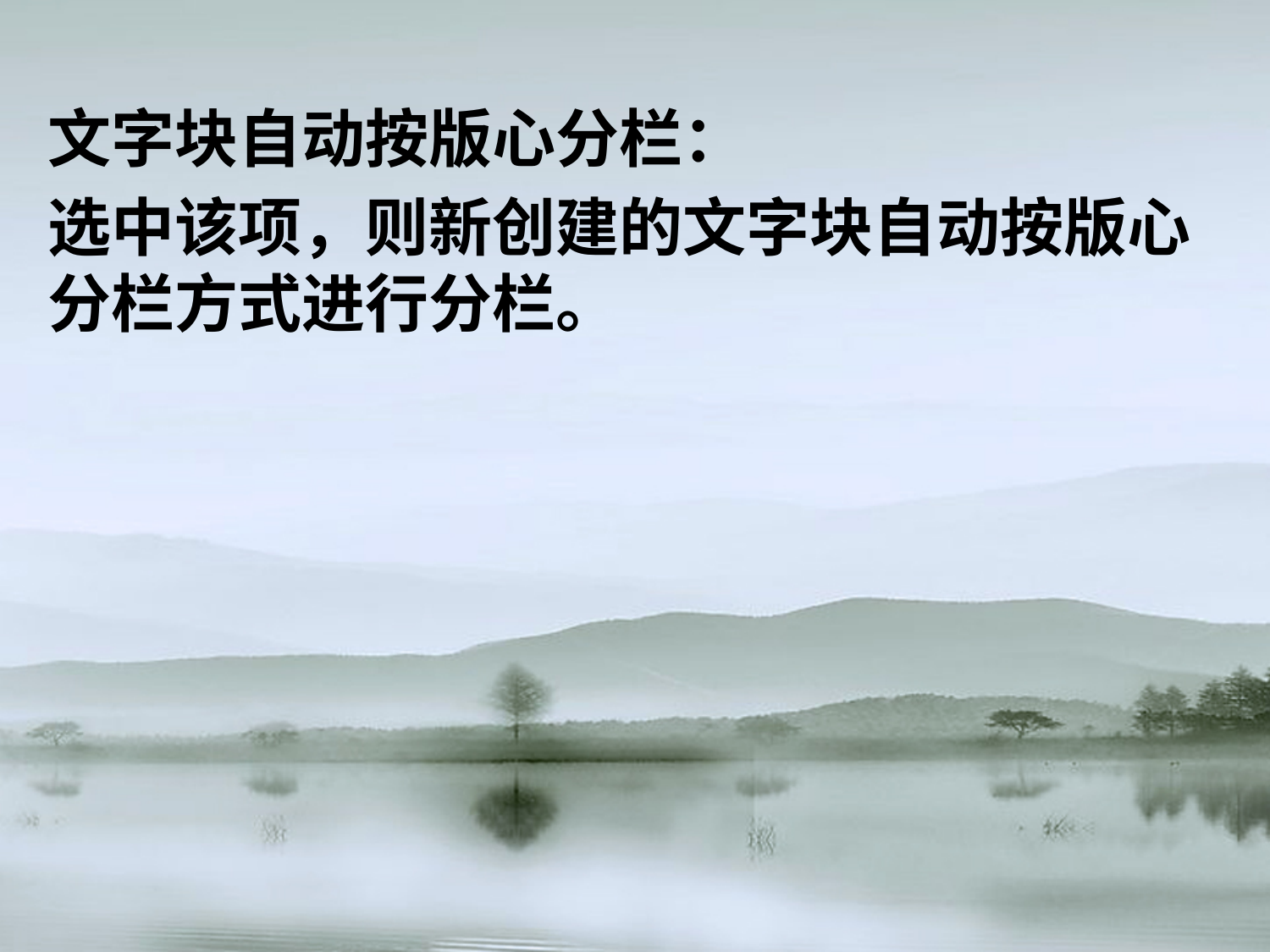

文字块自动按版心分栏：
选中该项，则新创建的文字块自动按版心分栏方式进行分栏。